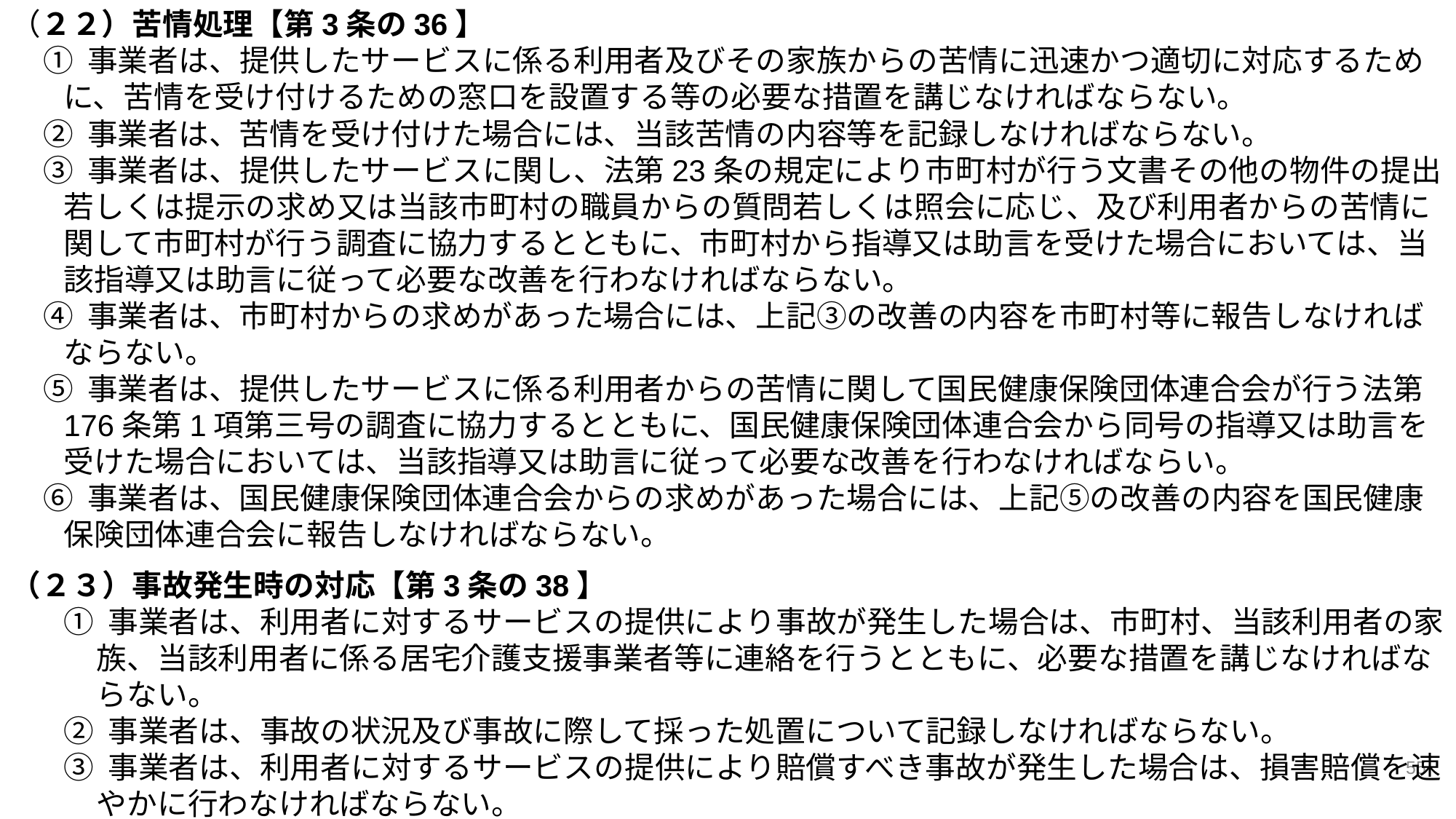

（２２）苦情処理【第3条の36】
① 事業者は、提供したサービスに係る利用者及びその家族からの苦情に迅速かつ適切に対応するために、苦情を受け付けるための窓口を設置する等の必要な措置を講じなければならない。
② 事業者は、苦情を受け付けた場合には、当該苦情の内容等を記録しなければならない。
③ 事業者は、提供したサービスに関し、法第23条の規定により市町村が行う文書その他の物件の提出若しくは提示の求め又は当該市町村の職員からの質問若しくは照会に応じ、及び利用者からの苦情に関して市町村が行う調査に協力するとともに、市町村から指導又は助言を受けた場合においては、当該指導又は助言に従って必要な改善を行わなければならない。
④ 事業者は、市町村からの求めがあった場合には、上記③の改善の内容を市町村等に報告しなければならない。
⑤ 事業者は、提供したサービスに係る利用者からの苦情に関して国民健康保険団体連合会が行う法第176条第1項第三号の調査に協力するとともに、国民健康保険団体連合会から同号の指導又は助言を受けた場合においては、当該指導又は助言に従って必要な改善を行わなければならい。
⑥ 事業者は、国民健康保険団体連合会からの求めがあった場合には、上記⑤の改善の内容を国民健康保険団体連合会に報告しなければならない。

（２３）事故発生時の対応【第3条の38】
① 事業者は、利用者に対するサービスの提供により事故が発生した場合は、市町村、当該利用者の家族、当該利用者に係る居宅介護支援事業者等に連絡を行うとともに、必要な措置を講じなければならない。
② 事業者は、事故の状況及び事故に際して採った処置について記録しなければならない。
③ 事業者は、利用者に対するサービスの提供により賠償すべき事故が発生した場合は、損害賠償を速やかに行わなければならない。
55